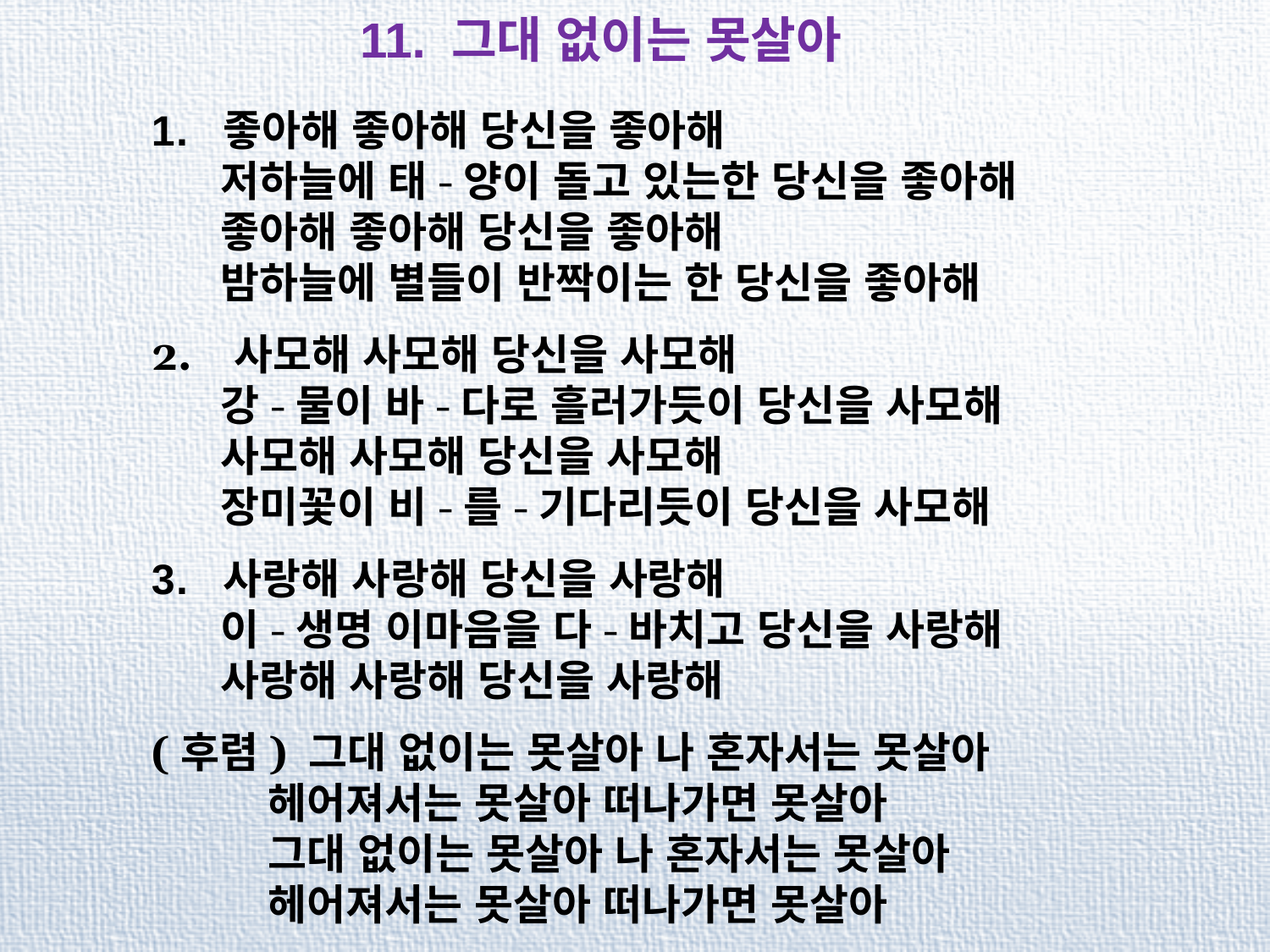

11. 그대 없이는 못살아
좋아해 좋아해 당신을 좋아해
     저하늘에 태-양이 돌고 있는한 당신을 좋아해
     좋아해 좋아해 당신을 좋아해
     밤하늘에 별들이 반짝이는 한 당신을 좋아해

2.   사모해 사모해 당신을 사모해
     강-물이 바-다로 흘러가듯이 당신을 사모해
     사모해 사모해 당신을 사모해
     장미꽃이 비-를-기다리듯이 당신을 사모해

사랑해 사랑해 당신을 사랑해
     이-생명 이마음을 다-바치고 당신을 사랑해
     사랑해 사랑해 당신을 사랑해

(후렴) 그대 없이는 못살아 나 혼자서는 못살아
         헤어져서는 못살아 떠나가면 못살아
         그대 없이는 못살아 나 혼자서는 못살아
         헤어져서는 못살아 떠나가면 못살아